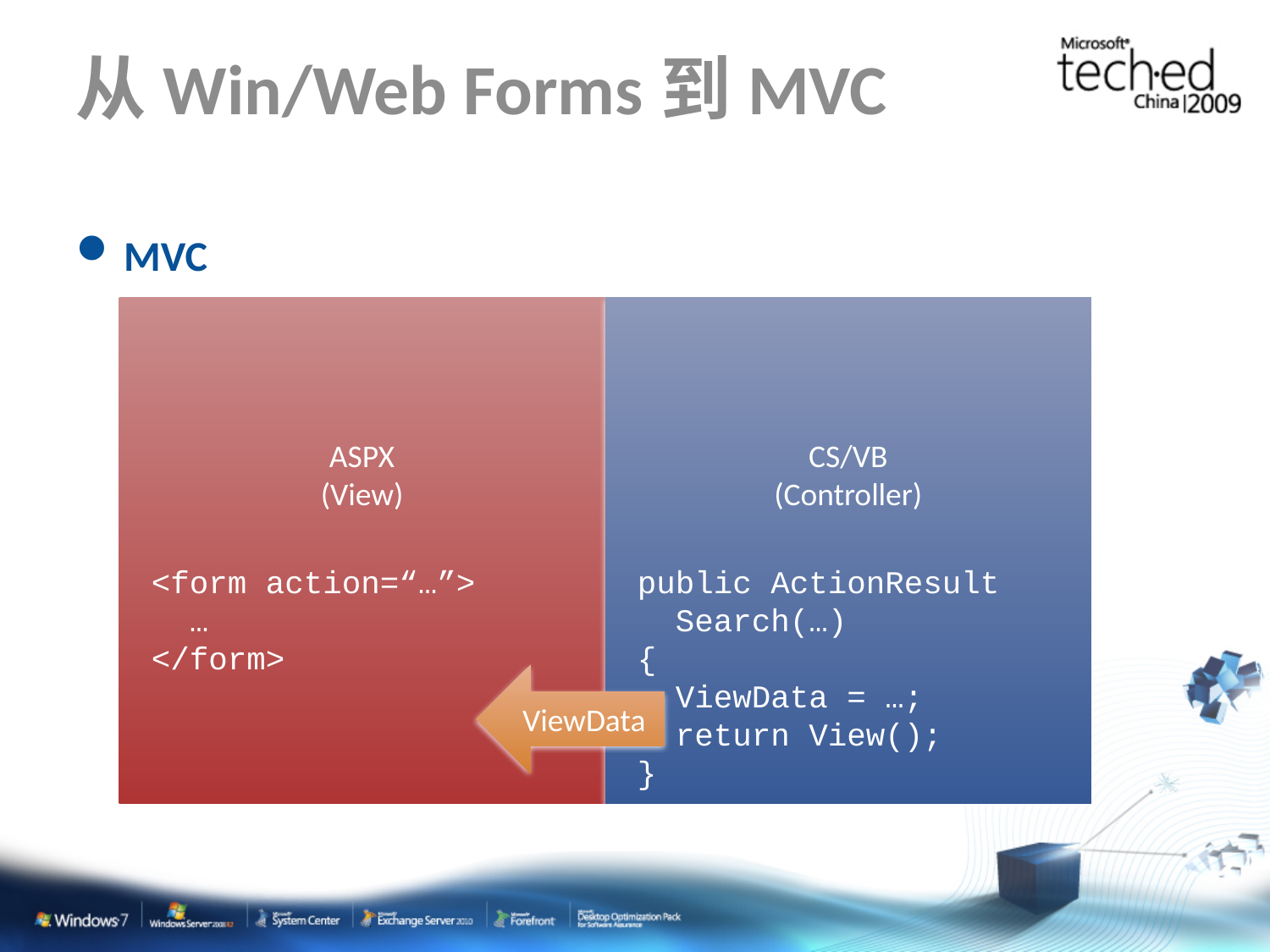

# 从Win/Web Forms到MVC
MVC
ASPX
(View)

CS/VB
(Controller)

<form action=“…”>
  …
</form>
public ActionResult
  Search(…)
{
  ViewData = …;
  return View();
}
ViewData